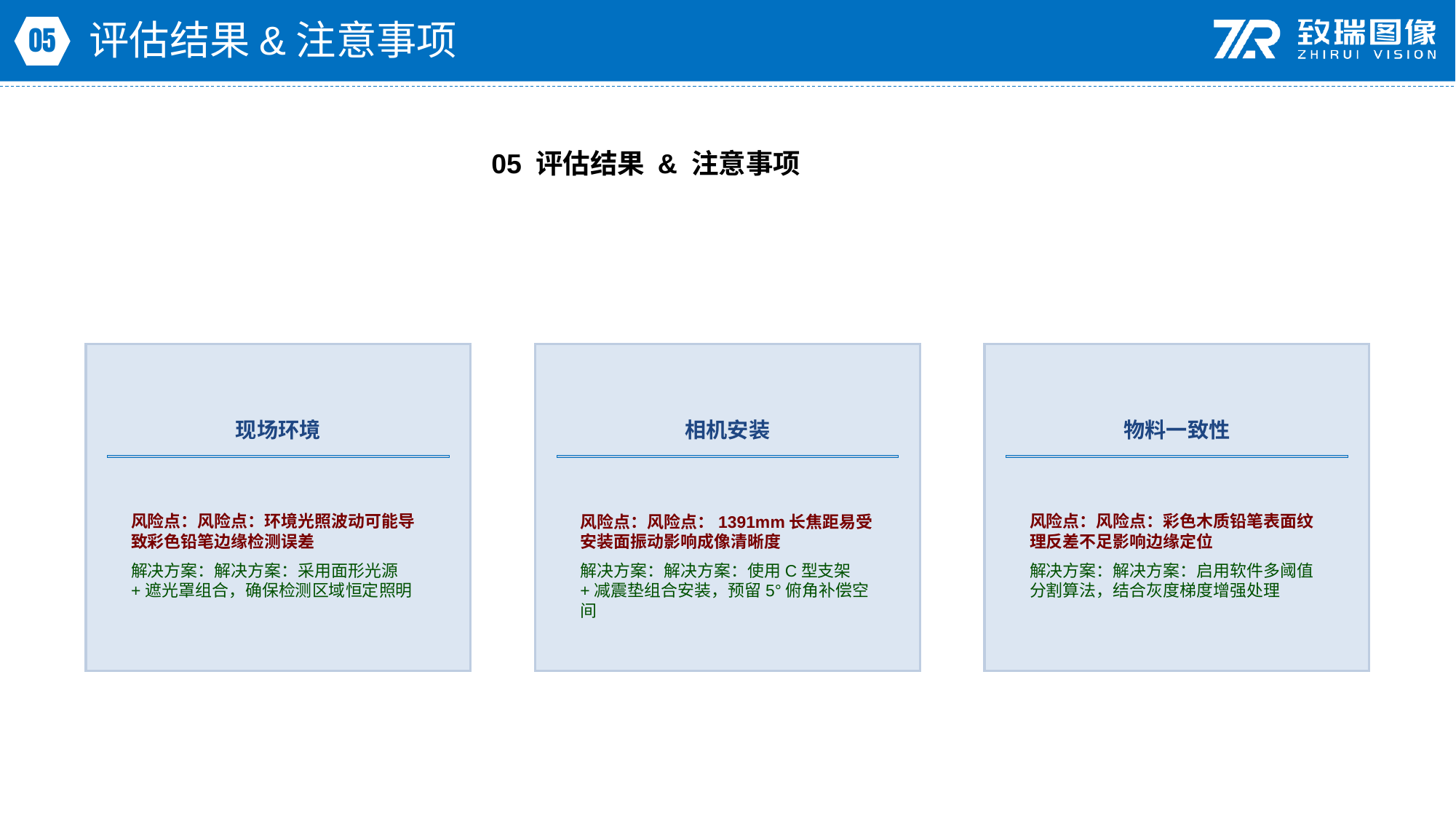

评估结果&注意事项
05

05 评估结果 & 注意事项

现场环境

相机安装

物料一致性

风险点：风险点：环境光照波动可能导致彩色铅笔边缘检测误差
解决方案：解决方案：采用面形光源+遮光罩组合，确保检测区域恒定照明

风险点：风险点：1391mm长焦距易受安装面振动影响成像清晰度
解决方案：解决方案：使用C型支架+减震垫组合安装，预留5°俯角补偿空间

风险点：风险点：彩色木质铅笔表面纹理反差不足影响边缘定位
解决方案：解决方案：启用软件多阈值分割算法，结合灰度梯度增强处理